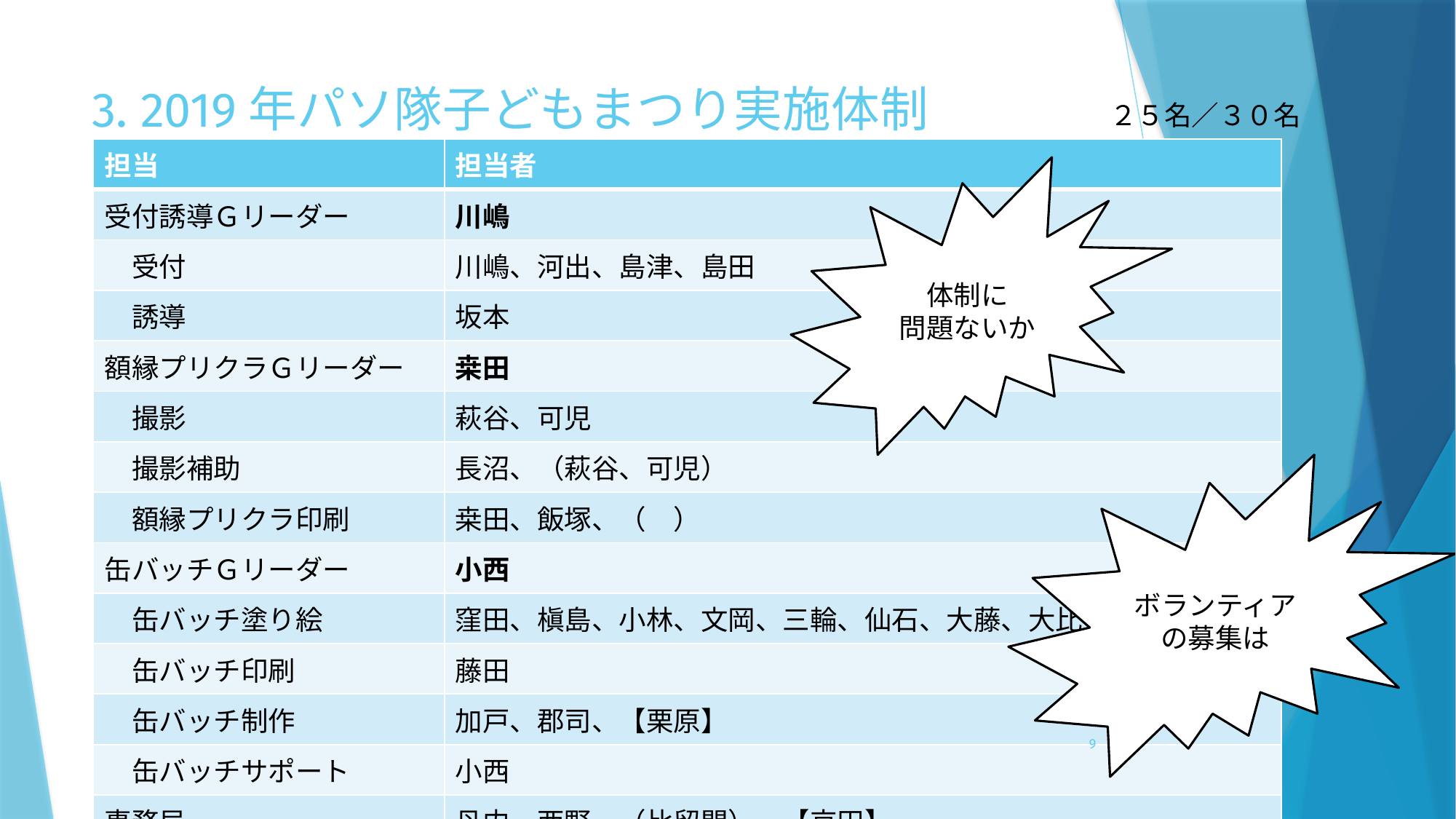

# 3. 2019年パソ隊子どもまつり実施体制
２５名／３０名
| 担当 | 担当者 |
| --- | --- |
| 受付誘導Ｇリーダー | 川嶋 |
| 受付 | 川嶋、河出、島津、島田 |
| 誘導 | 坂本 |
| 額縁プリクラＧリーダー | 桒田 |
| 撮影 | 萩谷、可児 |
| 撮影補助 | 長沼、（萩谷、可児） |
| 額縁プリクラ印刷 | 桒田、飯塚、（　） |
| 缶バッチＧリーダー | 小西 |
| 缶バッチ塗り絵 | 窪田、槇島、小林、文岡、三輪、仙石、大藤、大比賀 |
| 缶バッチ印刷 | 藤田 |
| 缶バッチ制作 | 加戸、郡司、【栗原】 |
| 缶バッチサポート | 小西 |
| 事務局 | 丹内、西野、（比留間）、【京田】 |
| ２５周年事業担当 | 川口、【松浦】、（　） |
体制に
問題ないか
ボランティアの募集は
9